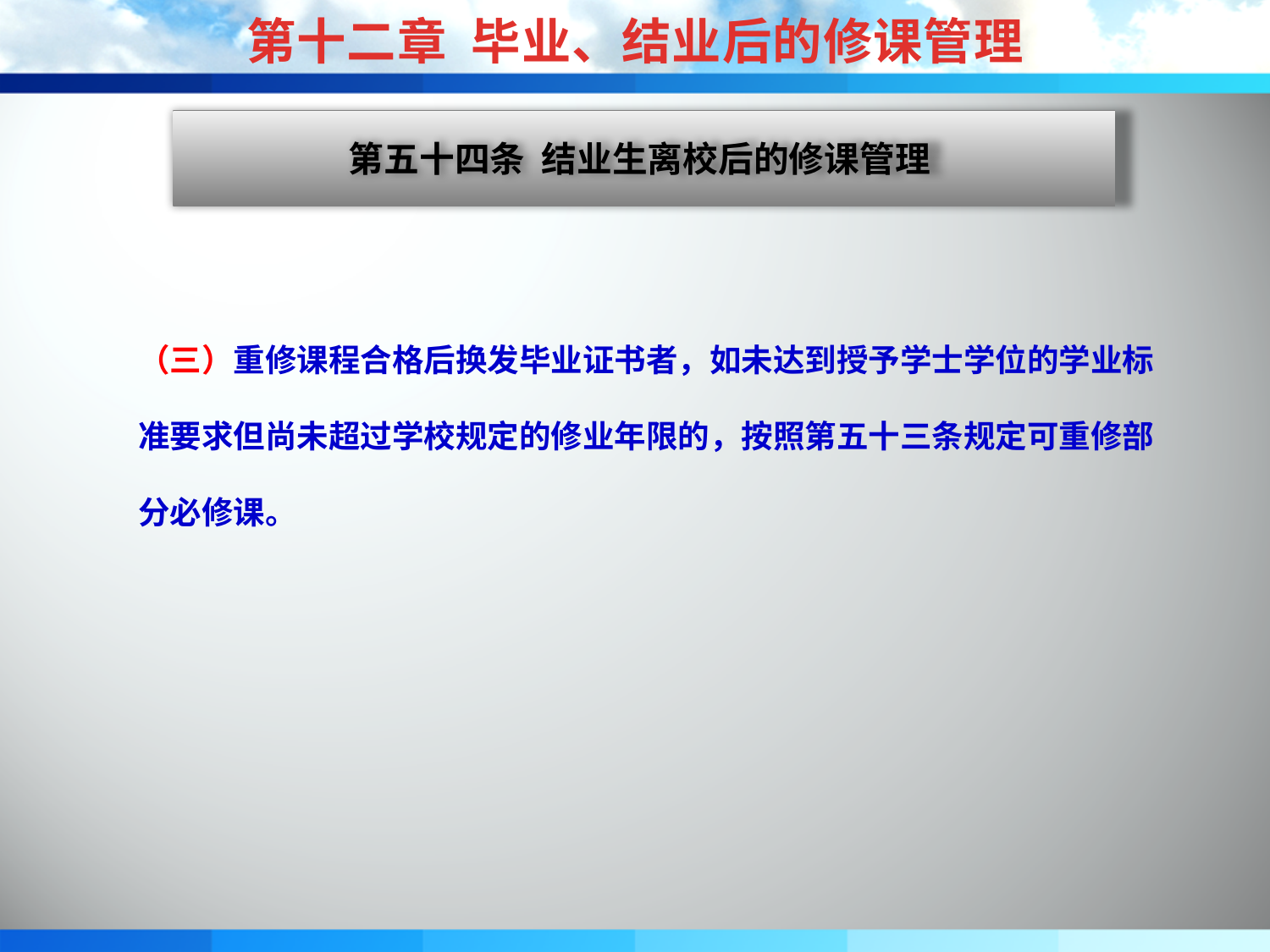

第十二章  毕业、结业后的修课管理

第五十四条  结业生离校后的修课管理
（三）重修课程合格后换发毕业证书者，如未达到授予学士学位的学业标准要求但尚未超过学校规定的修业年限的，按照第五十三条规定可重修部分必修课。